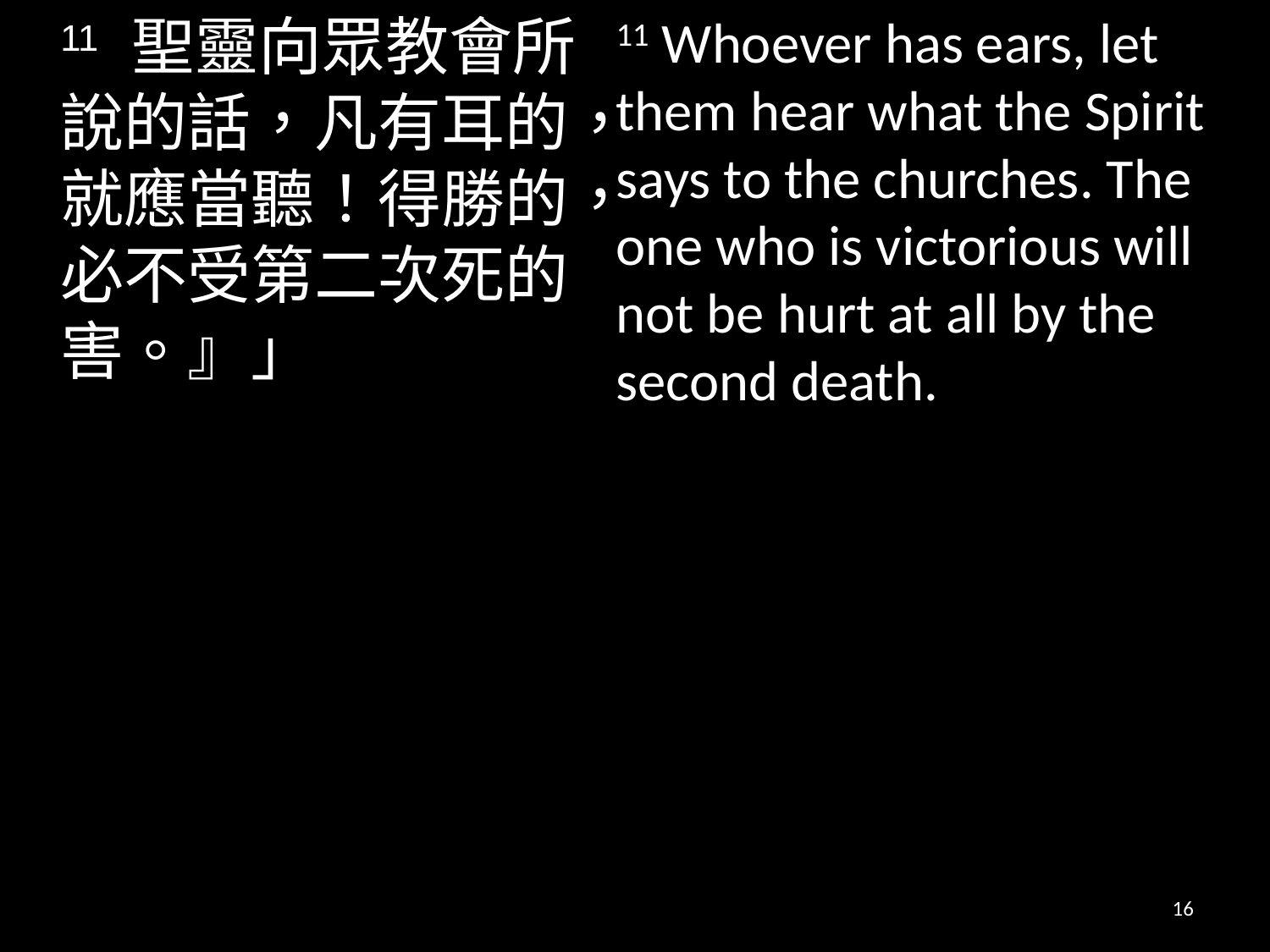

11 聖靈向眾教會所說的話，凡有耳的，就應當聽！得勝的，必不受第二次死的害。』」
11 Whoever has ears, let them hear what the Spirit says to the churches. The one who is victorious will not be hurt at all by the second death.
16